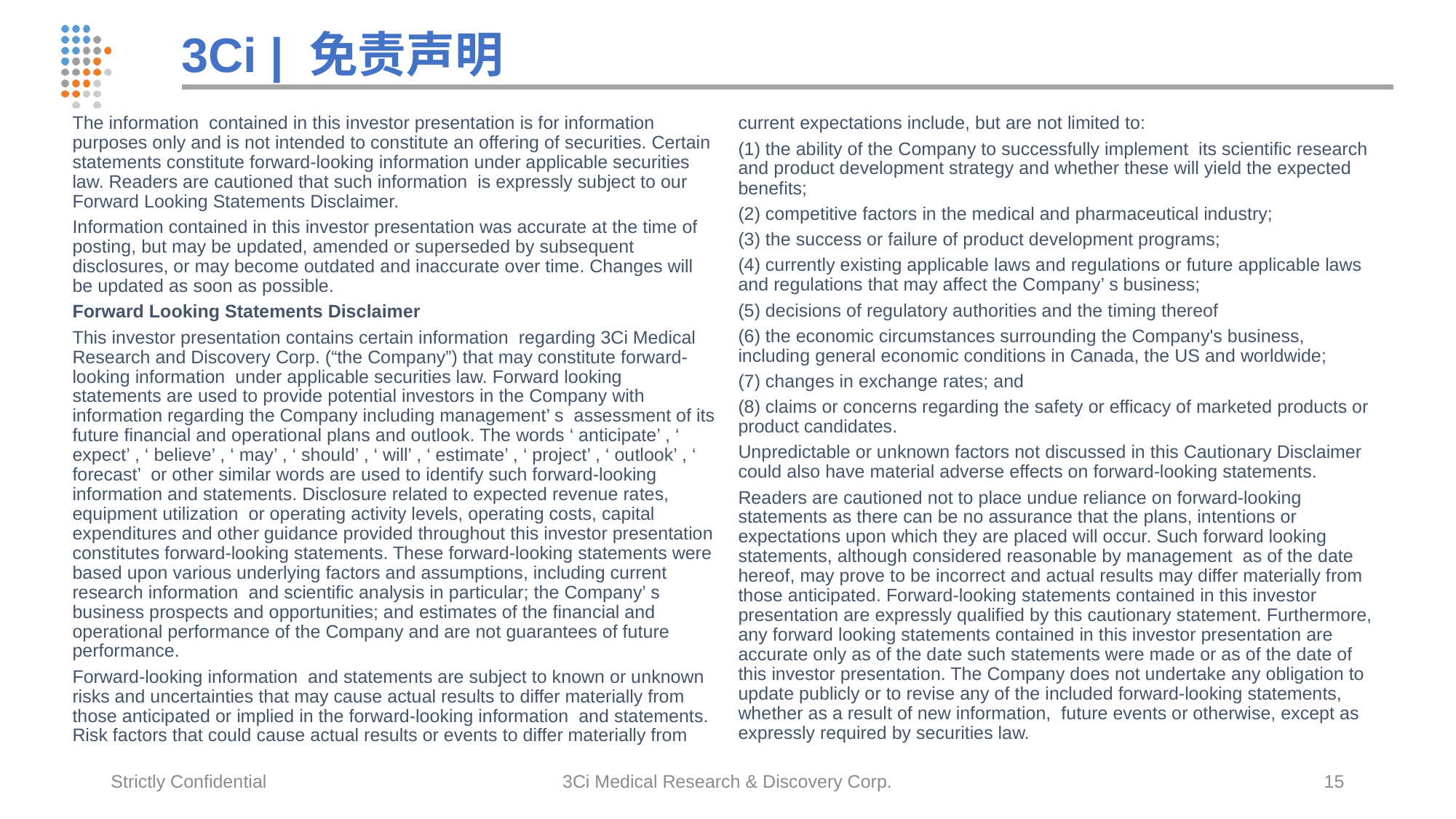

# 3Ci | 免责声明
The information  contained in this investor presentation is for information  purposes only and is not intended to constitute an offering of securities. Certain statements constitute forward-looking information under applicable securities law. Readers are cautioned that such information  is expressly subject to our Forward Looking Statements Disclaimer.
Information contained in this investor presentation was accurate at the time of posting, but may be updated, amended or superseded by subsequent disclosures, or may become outdated and inaccurate over time. Changes will be updated as soon as possible.
Forward Looking Statements Disclaimer
This investor presentation contains certain information  regarding 3Ci Medical Research and Discovery Corp. (“the Company”) that may constitute forward-looking information  under applicable securities law. Forward looking statements are used to provide potential investors in the Company with information regarding the Company including management’ s  assessment of its future financial and operational plans and outlook. The words ‘ anticipate’ , ‘ expect’ , ‘ believe’ , ‘ may’ , ‘ should’ , ‘ will’ , ‘ estimate’ , ‘ project’ , ‘ outlook’ , ‘ forecast’  or other similar words are used to identify such forward-looking information and statements. Disclosure related to expected revenue rates, equipment utilization  or operating activity levels, operating costs, capital expenditures and other guidance provided throughout this investor presentation constitutes forward-looking statements. These forward-looking statements were based upon various underlying factors and assumptions, including current research information  and scientific analysis in particular; the Company’ s business prospects and opportunities; and estimates of the financial and operational performance of the Company and are not guarantees of future performance.
Forward-looking information  and statements are subject to known or unknown risks and uncertainties that may cause actual results to differ materially from those anticipated or implied in the forward-looking information  and statements. Risk factors that could cause actual results or events to differ materially from current expectations include, but are not limited to:
(1) the ability of the Company to successfully implement  its scientific research and product development strategy and whether these will yield the expected benefits;
(2) competitive factors in the medical and pharmaceutical industry;
(3) the success or failure of product development programs;
(4) currently existing applicable laws and regulations or future applicable laws and regulations that may affect the Company’ s business;
(5) decisions of regulatory authorities and the timing thereof
(6) the economic circumstances surrounding the Company's business, including general economic conditions in Canada, the US and worldwide;
(7) changes in exchange rates; and
(8) claims or concerns regarding the safety or efficacy of marketed products or product candidates.
Unpredictable or unknown factors not discussed in this Cautionary Disclaimer could also have material adverse effects on forward-looking statements.
Readers are cautioned not to place undue reliance on forward-looking statements as there can be no assurance that the plans, intentions or expectations upon which they are placed will occur. Such forward looking statements, although considered reasonable by management  as of the date hereof, may prove to be incorrect and actual results may differ materially from those anticipated. Forward-looking statements contained in this investor presentation are expressly qualified by this cautionary statement. Furthermore, any forward looking statements contained in this investor presentation are accurate only as of the date such statements were made or as of the date of this investor presentation. The Company does not undertake any obligation to update publicly or to revise any of the included forward-looking statements, whether as a result of new information,  future events or otherwise, except as expressly required by securities law.
Strictly Confidential
3Ci Medical Research & Discovery Corp.
15